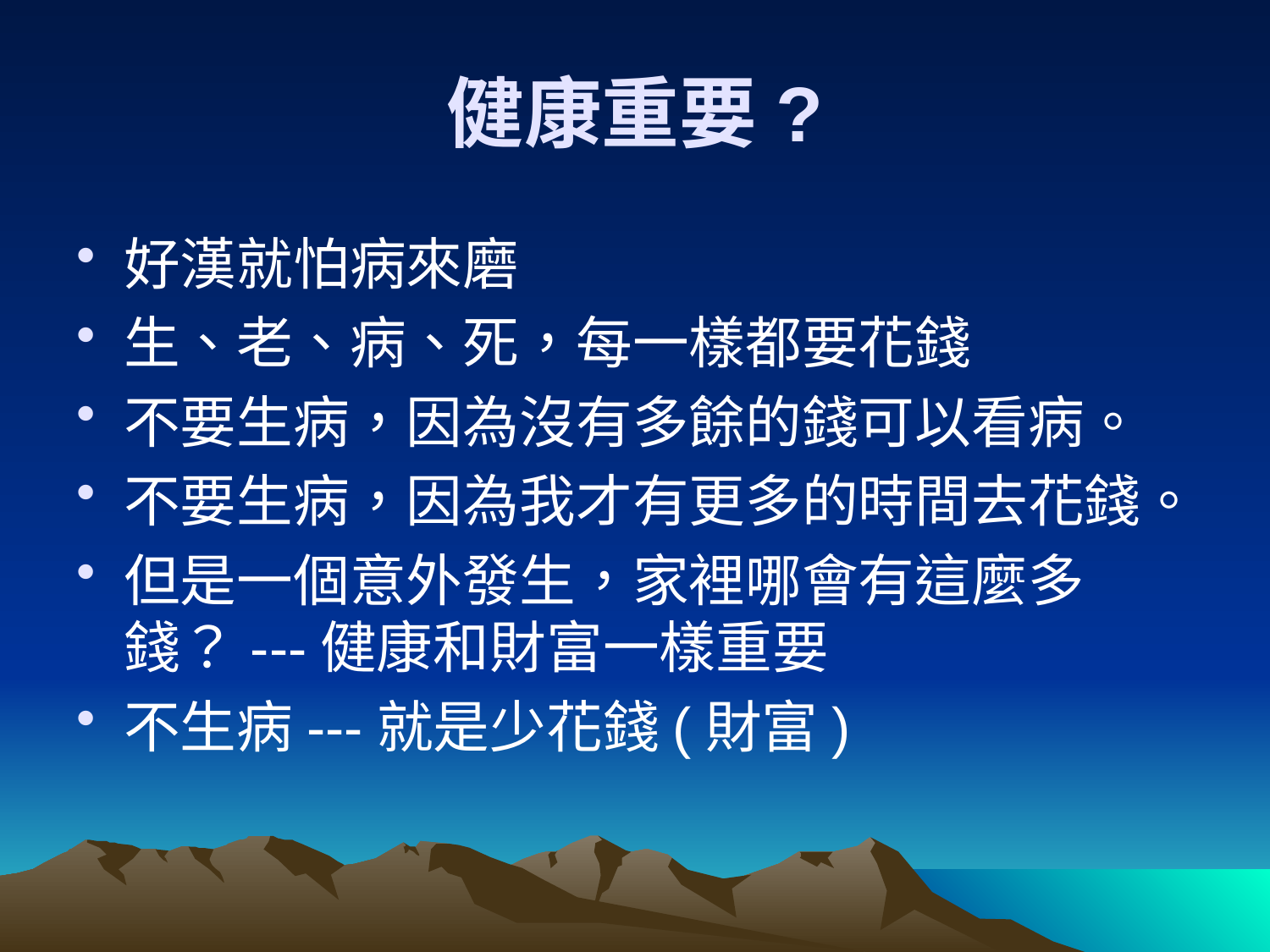

# 健康重要?
好漢就怕病來磨
生、老、病、死，每一樣都要花錢
不要生病，因為沒有多餘的錢可以看病。
不要生病，因為我才有更多的時間去花錢。
但是一個意外發生，家裡哪會有這麼多錢？---健康和財富一樣重要
不生病---就是少花錢(財富)